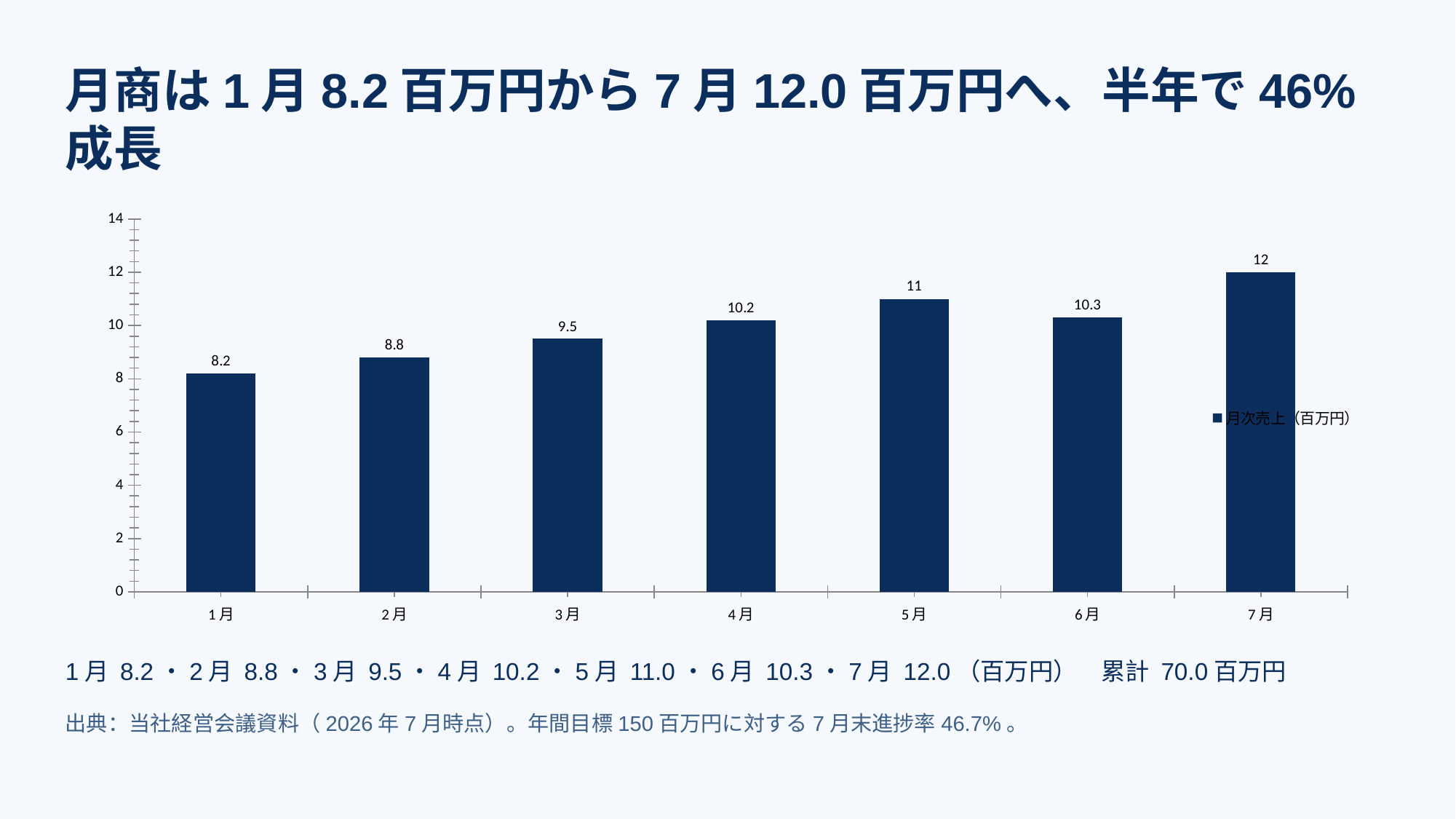

月商は1月8.2百万円から7月12.0百万円へ、半年で46%成長

### Chart

| Category | 月次売上（百万円） |
|---|---|
| 1月 | 8.2 |
| 2月 | 8.8 |
| 3月 | 9.5 |
| 4月 | 10.2 |
| 5月 | 11.0 |
| 6月 | 10.3 |
| 7月 | 12.0 |
1月 8.2・2月 8.8・3月 9.5・4月 10.2・5月 11.0・6月 10.3・7月 12.0（百万円）　累計 70.0百万円
出典：当社経営会議資料（2026年7月時点）。年間目標150百万円に対する7月末進捗率46.7%。